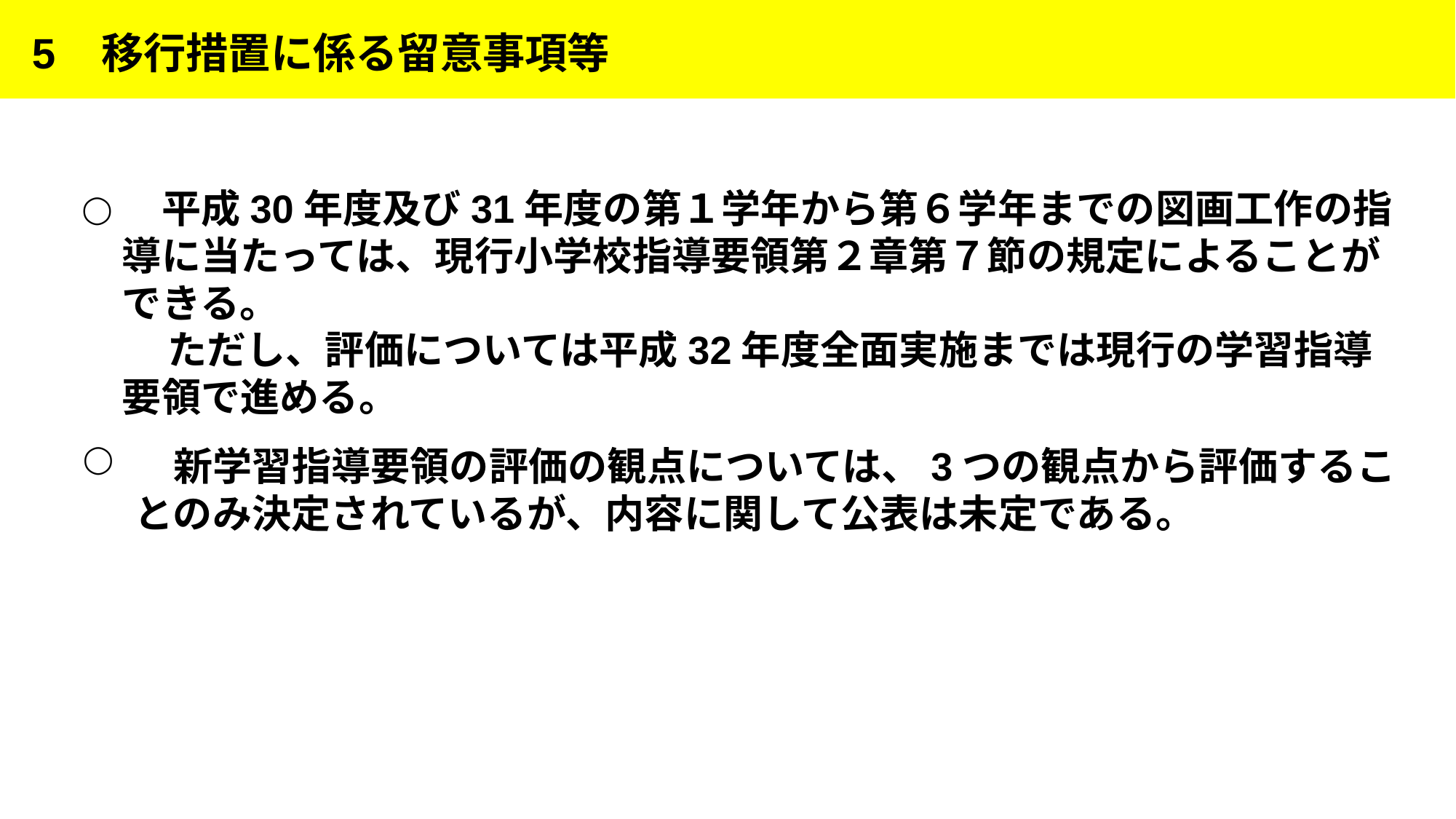

5   移行措置に係る留意事項等

　平成30年度及び31年度の第１学年から第６学年までの図画工作の指導に当たっては、現行小学校指導要領第２章第７節の規定によることができる。
    ただし、評価については平成32年度全面実施までは現行の学習指導要領で進める。
◯
◯
　新学習指導要領の評価の観点については、3つの観点から評価することのみ決定されているが、内容に関して公表は未定である。